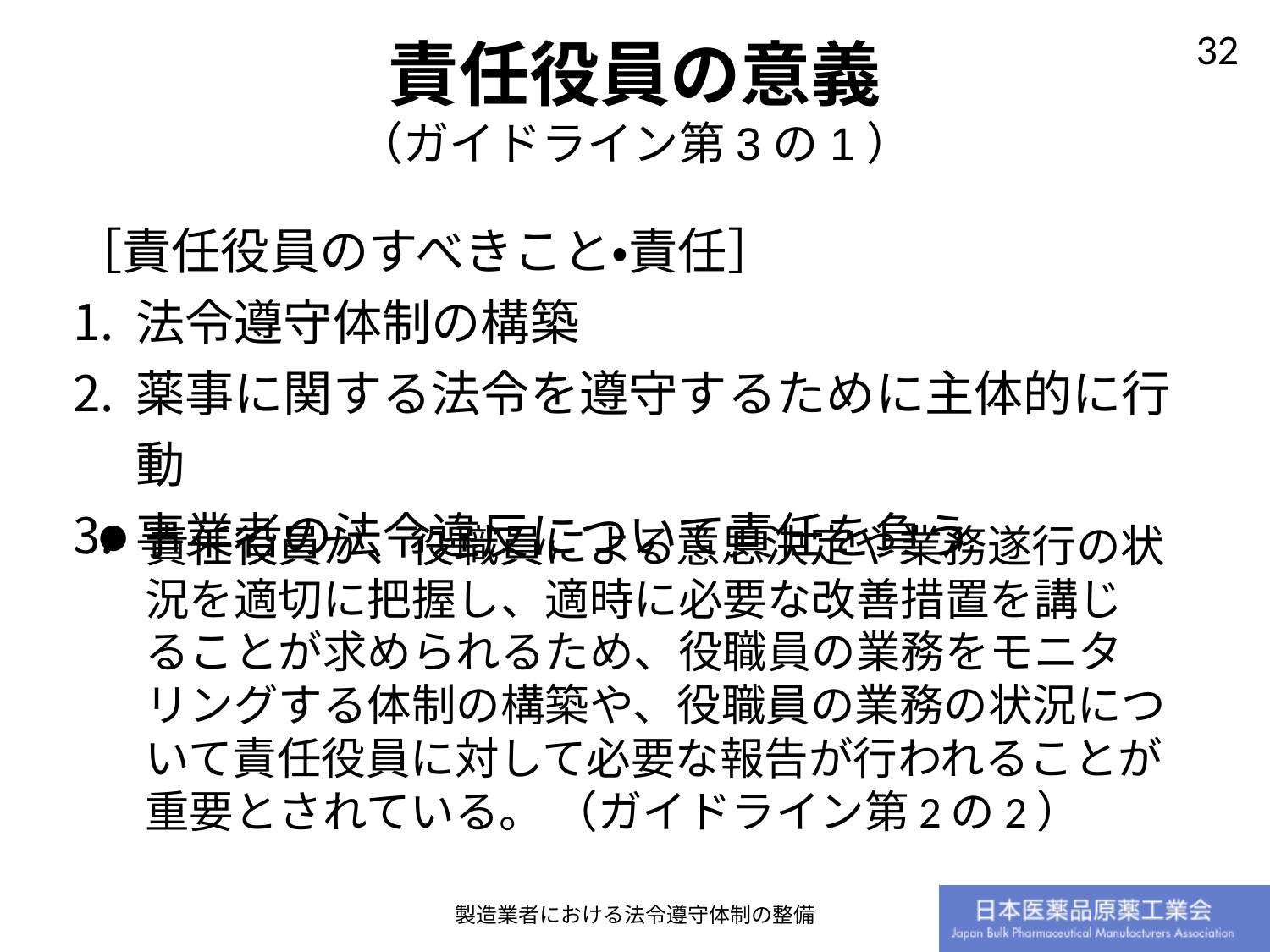

責任役員の意義
（ガイドライン第3の1）

［責任役員のすべきこと・責任］
法令遵守体制の構築
薬事に関する法令を遵守するために主体的に行動
事業者の法令違反について責任を負う
責任役員が、役職員による意思決定や業務遂行の状況を適切に把握し、適時に必要な改善措置を講じることが求められるため、役職員の業務をモニタリングする体制の構築や、役職員の業務の状況について責任役員に対して必要な報告が行われることが重要とされている。 （ガイドライン第2の2）
製造業者における法令遵守体制の整備